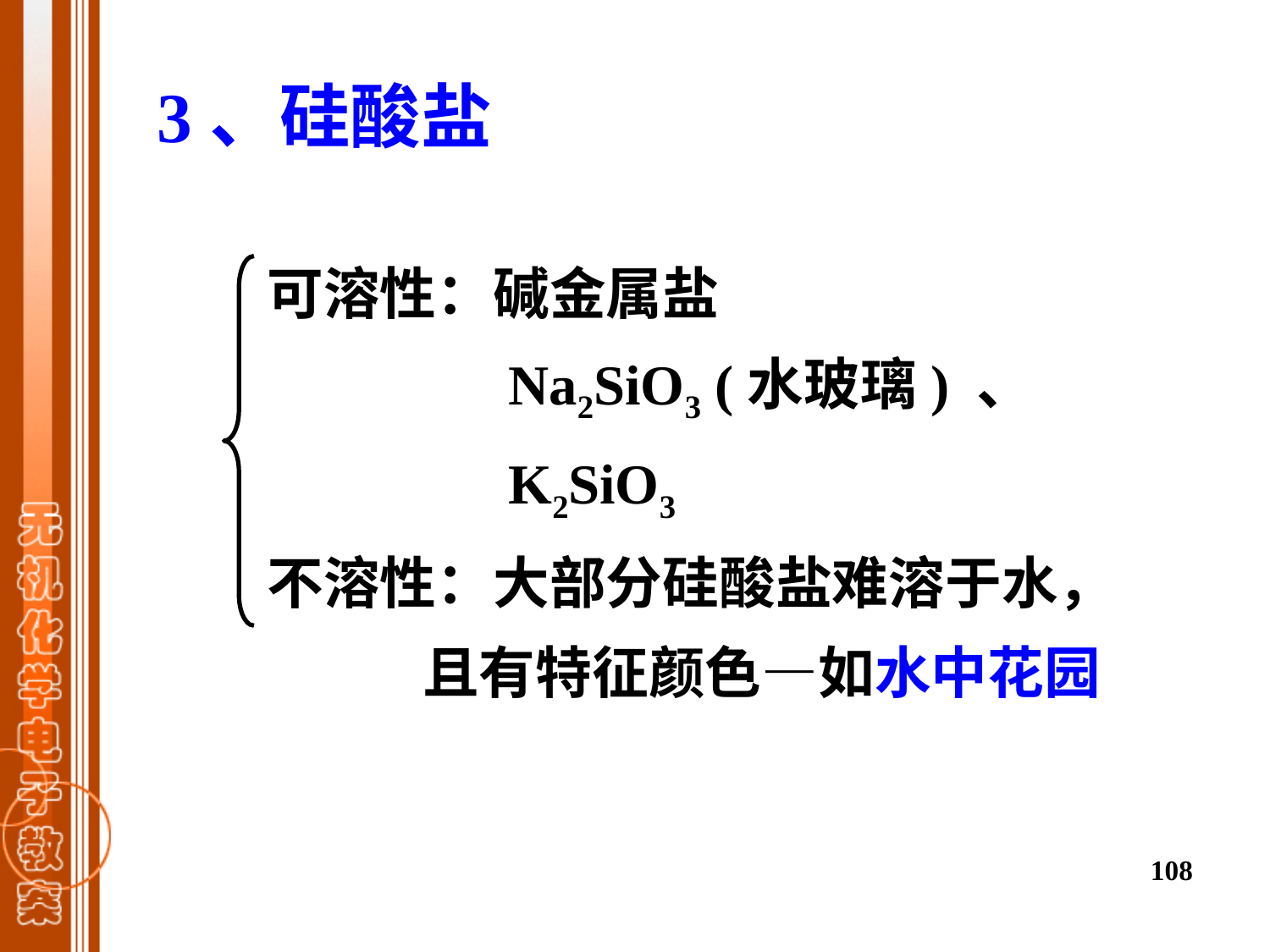

3、硅酸盐
可溶性：碱金属盐
                 Na2SiO3 (水玻璃) 、
                 K2SiO3
不溶性：大部分硅酸盐难溶于水，
           且有特征颜色—如水中花园

108